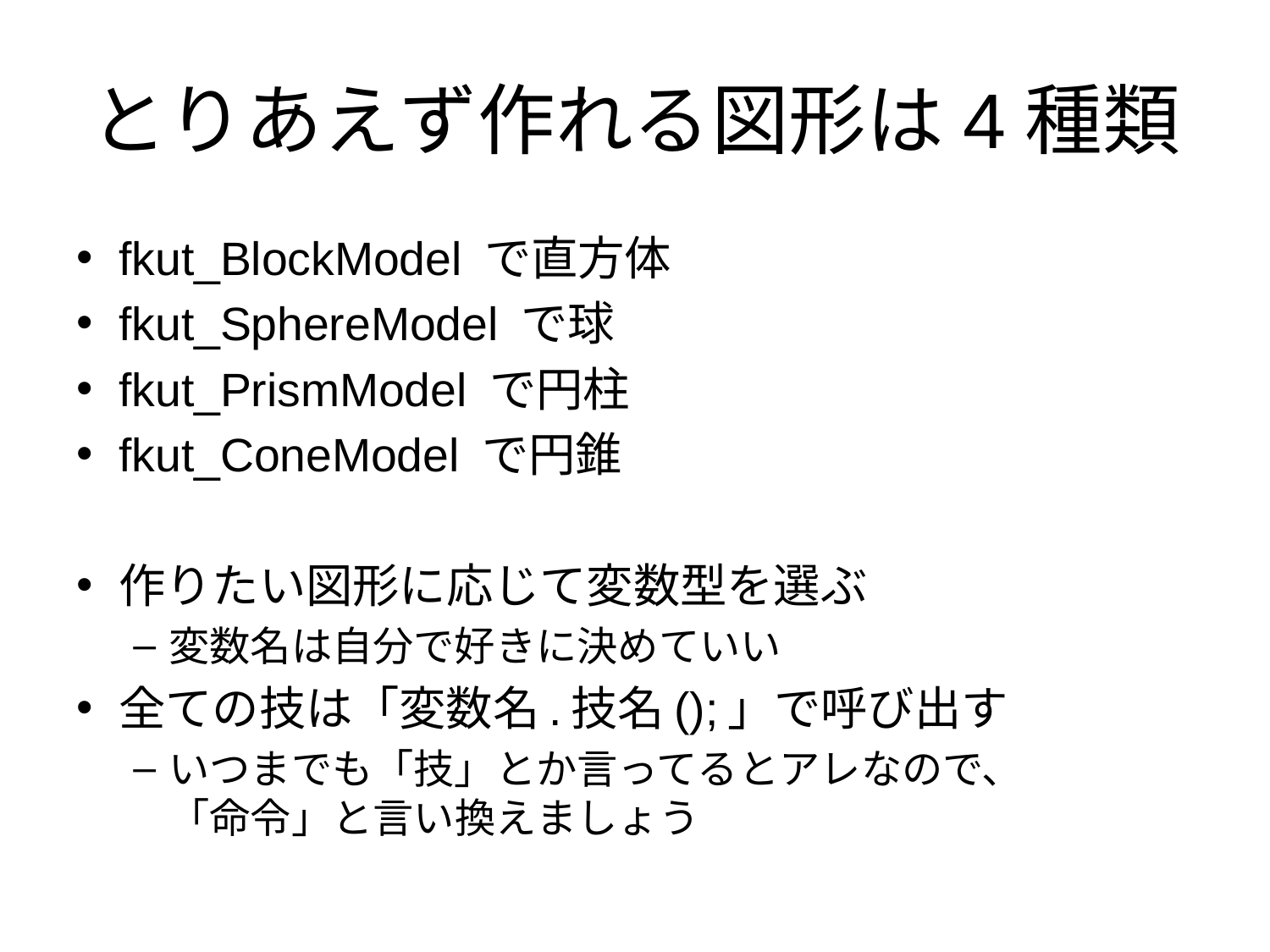

# とりあえず作れる図形は4種類
fkut_BlockModel で直方体
fkut_SphereModel で球
fkut_PrismModel で円柱
fkut_ConeModel で円錐

作りたい図形に応じて変数型を選ぶ
変数名は自分で好きに決めていい
全ての技は「変数名.技名();」で呼び出す
いつまでも「技」とか言ってるとアレなので、
「命令」と言い換えましょう